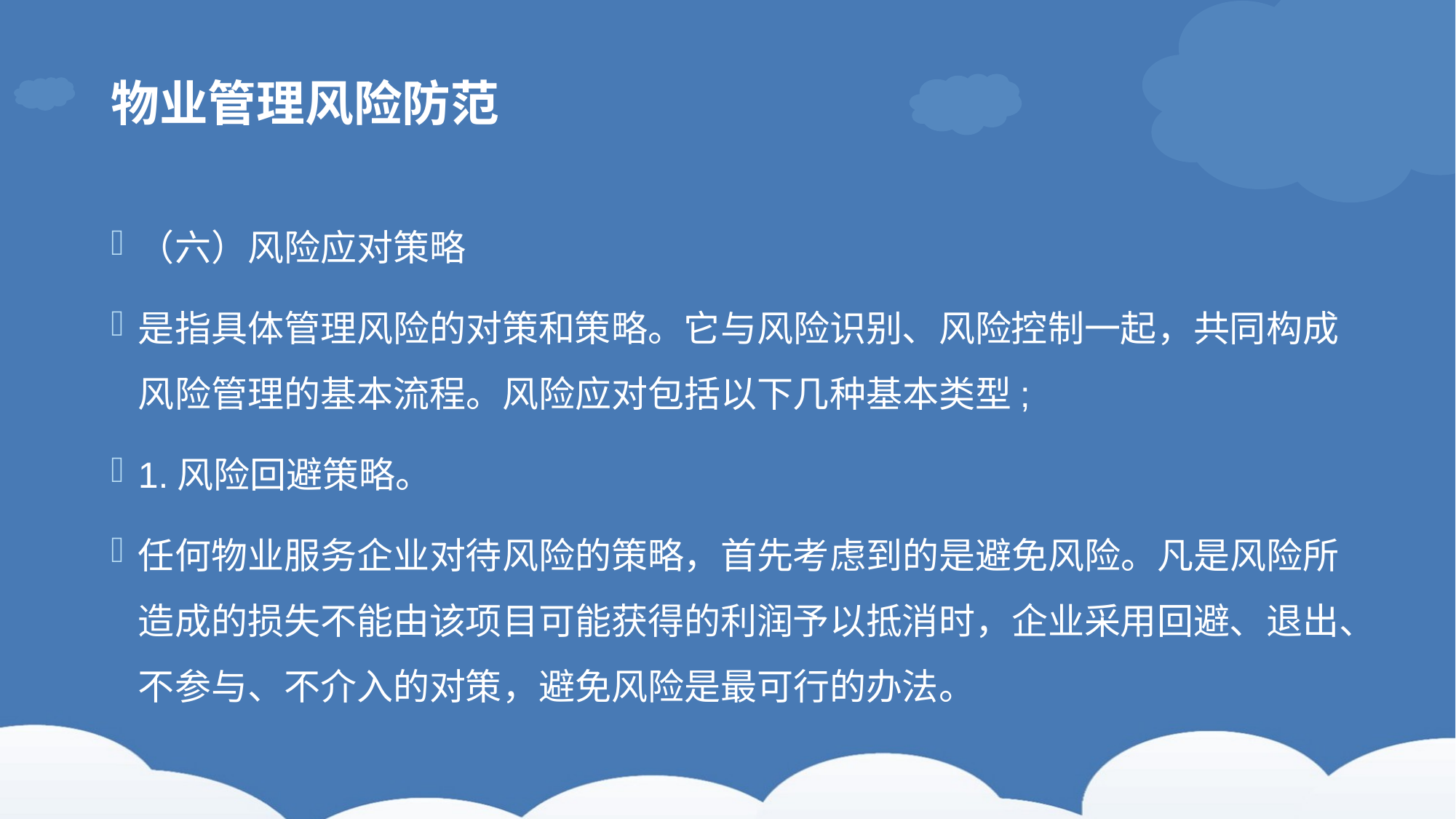

# 物业管理风险防范
（六）风险应对策略
是指具体管理风险的对策和策略。它与风险识别、风险控制一起，共同构成风险管理的基本流程。风险应对包括以下几种基本类型;
1.风险回避策略。
任何物业服务企业对待风险的策略，首先考虑到的是避免风险。凡是风险所造成的损失不能由该项目可能获得的利润予以抵消时，企业采用回避、退出、不参与、不介入的对策，避免风险是最可行的办法。